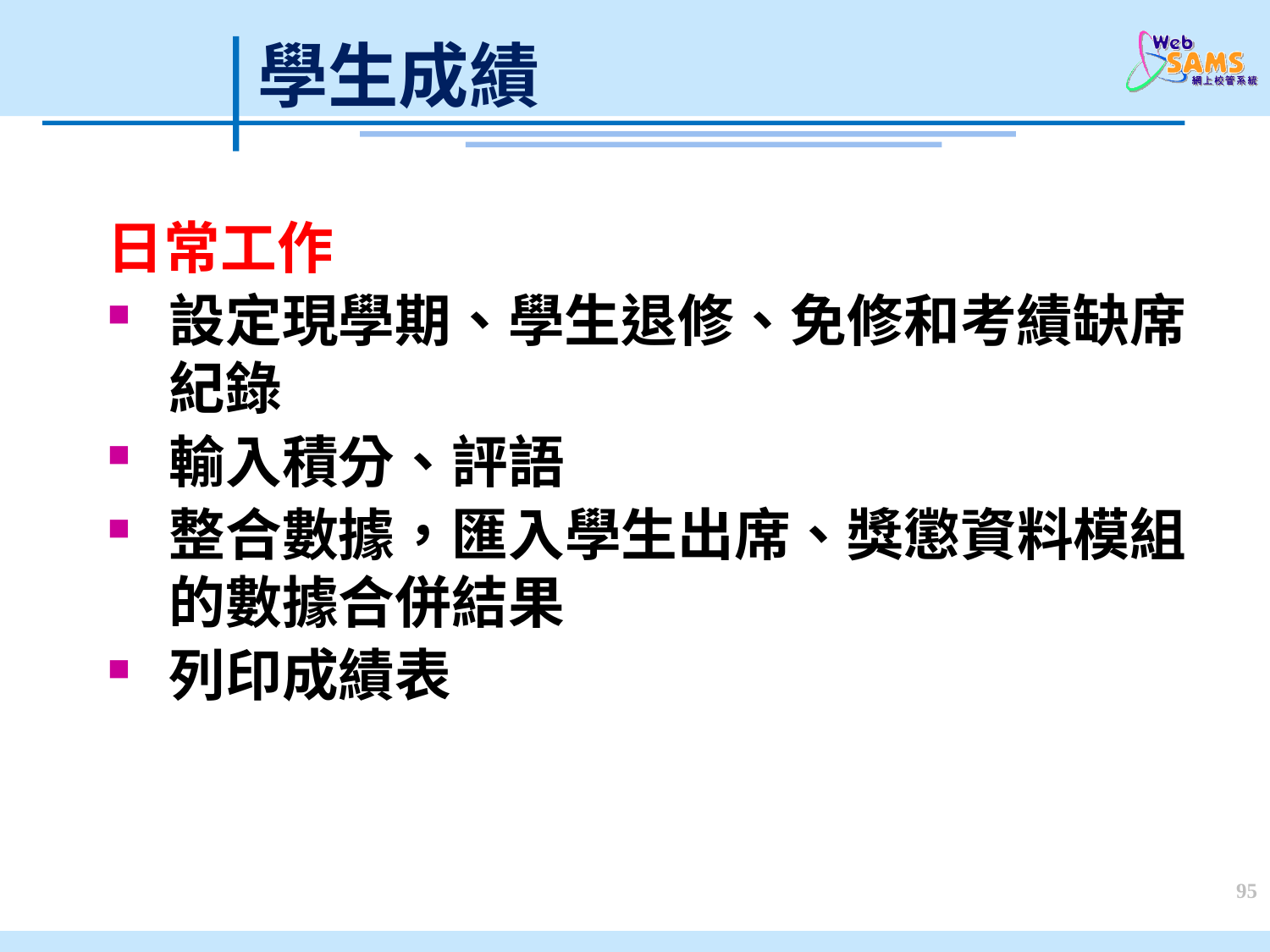

# 學生成績
日常工作
設定現學期、學生退修、免修和考績缺席紀錄
輸入積分、評語
整合數據，匯入學生出席、獎懲資料模組的數據合併結果
列印成績表
95